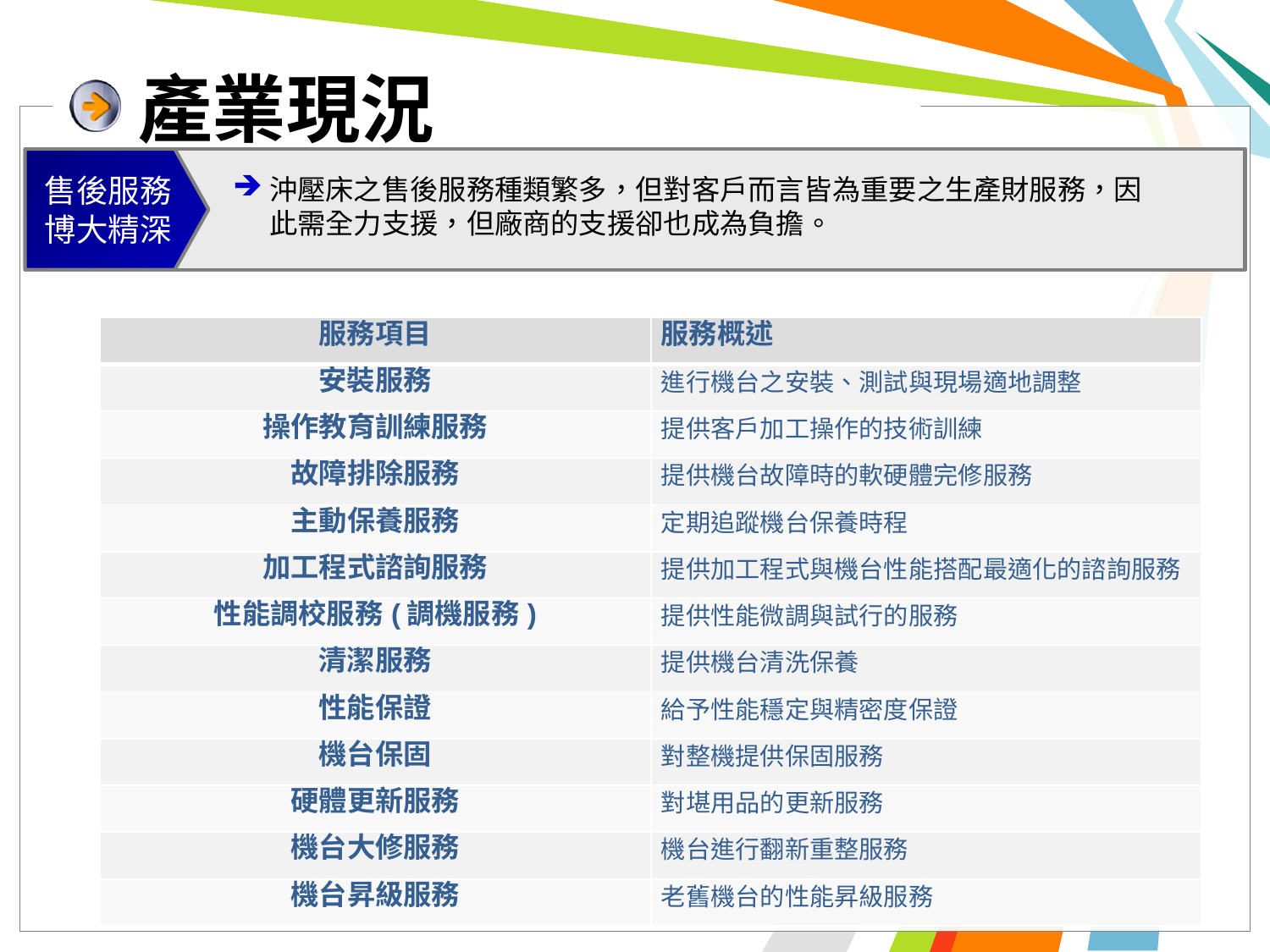

# 產業現況
售後服務博大精深

沖壓床之售後服務種類繁多，但對客戶而言皆為重要之生產財服務，因此需全力支援，但廠商的支援卻也成為負擔。
| 服務項目 | 服務概述 |
| --- | --- |
| 安裝服務 | 進行機台之安裝、測試與現場適地調整 |
| 操作教育訓練服務 | 提供客戶加工操作的技術訓練 |
| 故障排除服務 | 提供機台故障時的軟硬體完修服務 |
| 主動保養服務 | 定期追蹤機台保養時程 |
| 加工程式諮詢服務 | 提供加工程式與機台性能搭配最適化的諮詢服務 |
| 性能調校服務(調機服務) | 提供性能微調與試行的服務 |
| 清潔服務 | 提供機台清洗保養 |
| 性能保證 | 給予性能穩定與精密度保證 |
| 機台保固 | 對整機提供保固服務 |
| 硬體更新服務 | 對堪用品的更新服務 |
| 機台大修服務 | 機台進行翻新重整服務 |
| 機台昇級服務 | 老舊機台的性能昇級服務 |